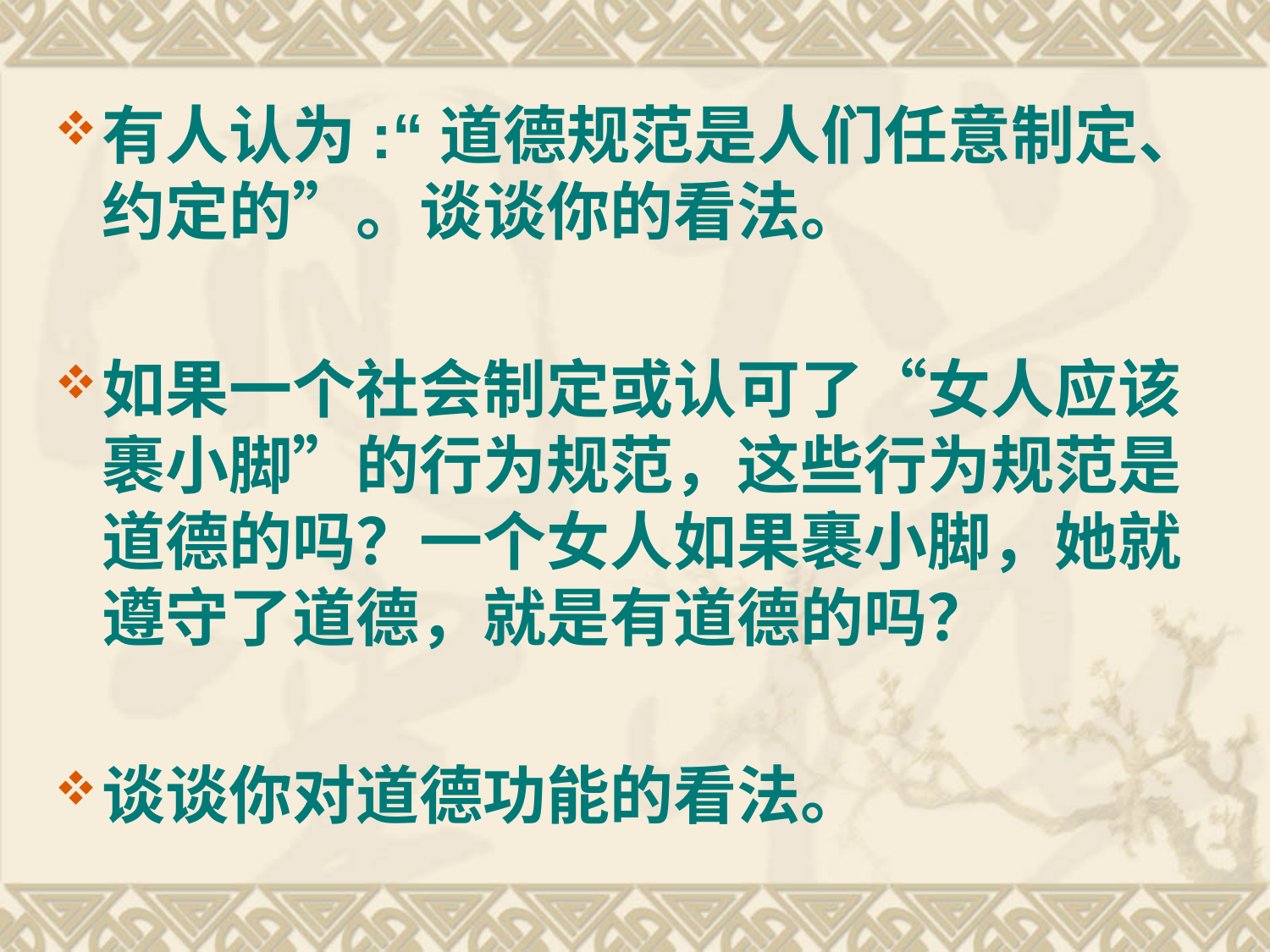

有人认为:“道德规范是人们任意制定、约定的”。谈谈你的看法。

如果一个社会制定或认可了“女人应该裹小脚”的行为规范，这些行为规范是道德的吗？一个女人如果裹小脚，她就遵守了道德，就是有道德的吗？

谈谈你对道德功能的看法。